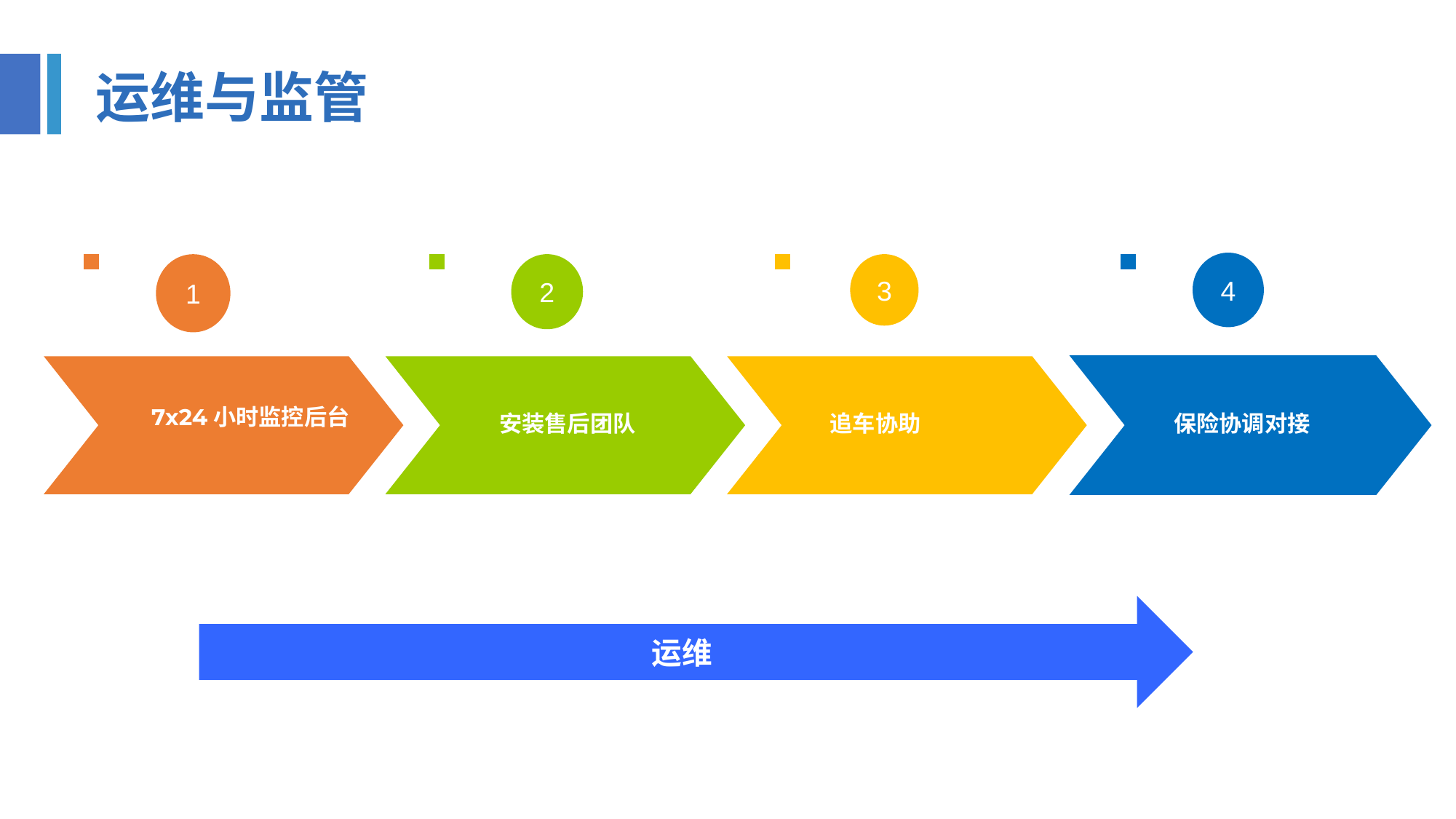

运维与监管
1
1
2
3
4

7x24小时监控后台
安装售后团队
追车协助
保险协调对接
运维